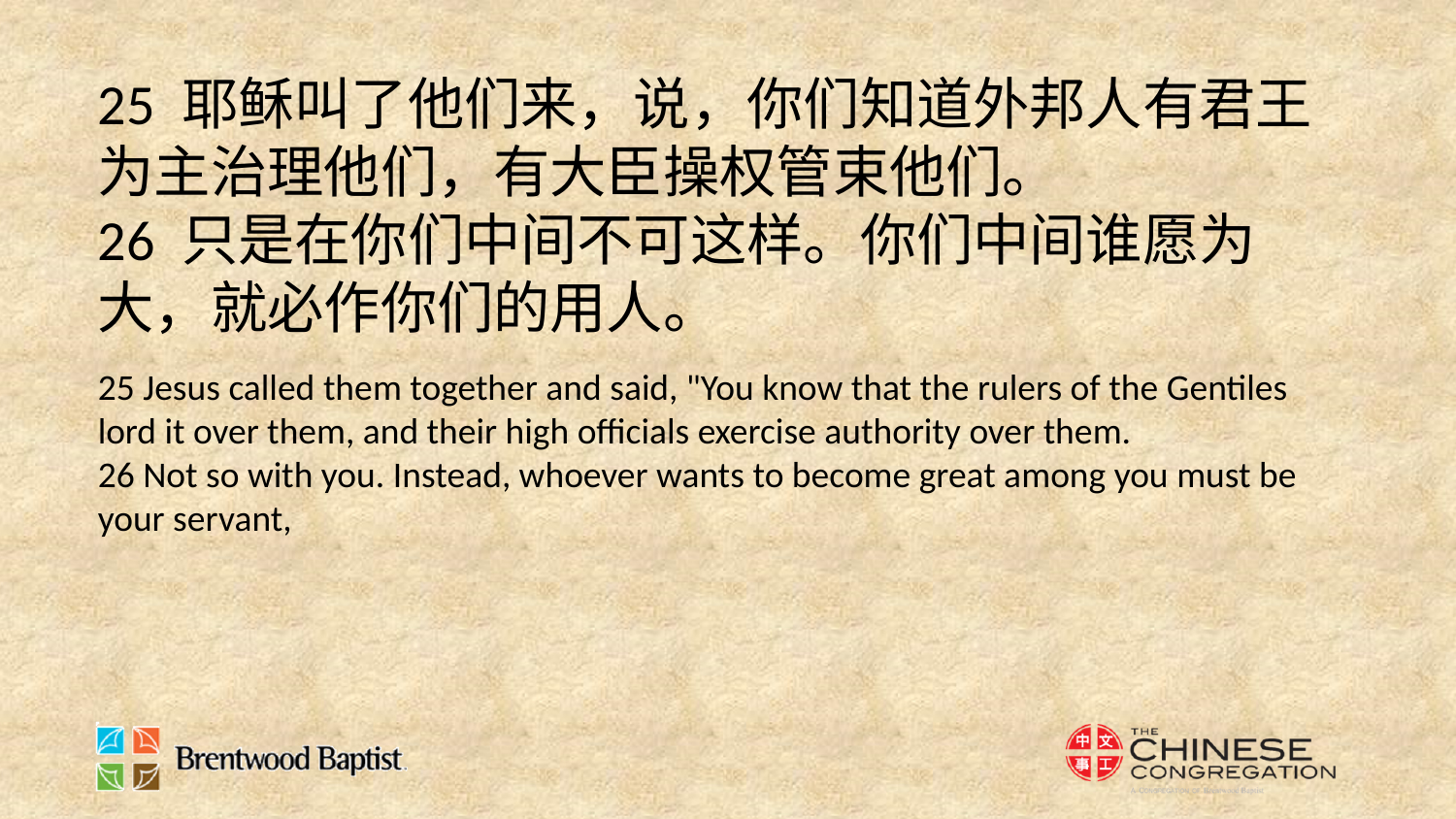

25 耶稣叫了他们来，说，你们知道外邦人有君王为主治理他们，有大臣操权管束他们。
26 只是在你们中间不可这样。你们中间谁愿为大，就必作你们的用人。

25 Jesus called them together and said, "You know that the rulers of the Gentiles lord it over them, and their high officials exercise authority over them.
26 Not so with you. Instead, whoever wants to become great among you must be your servant,